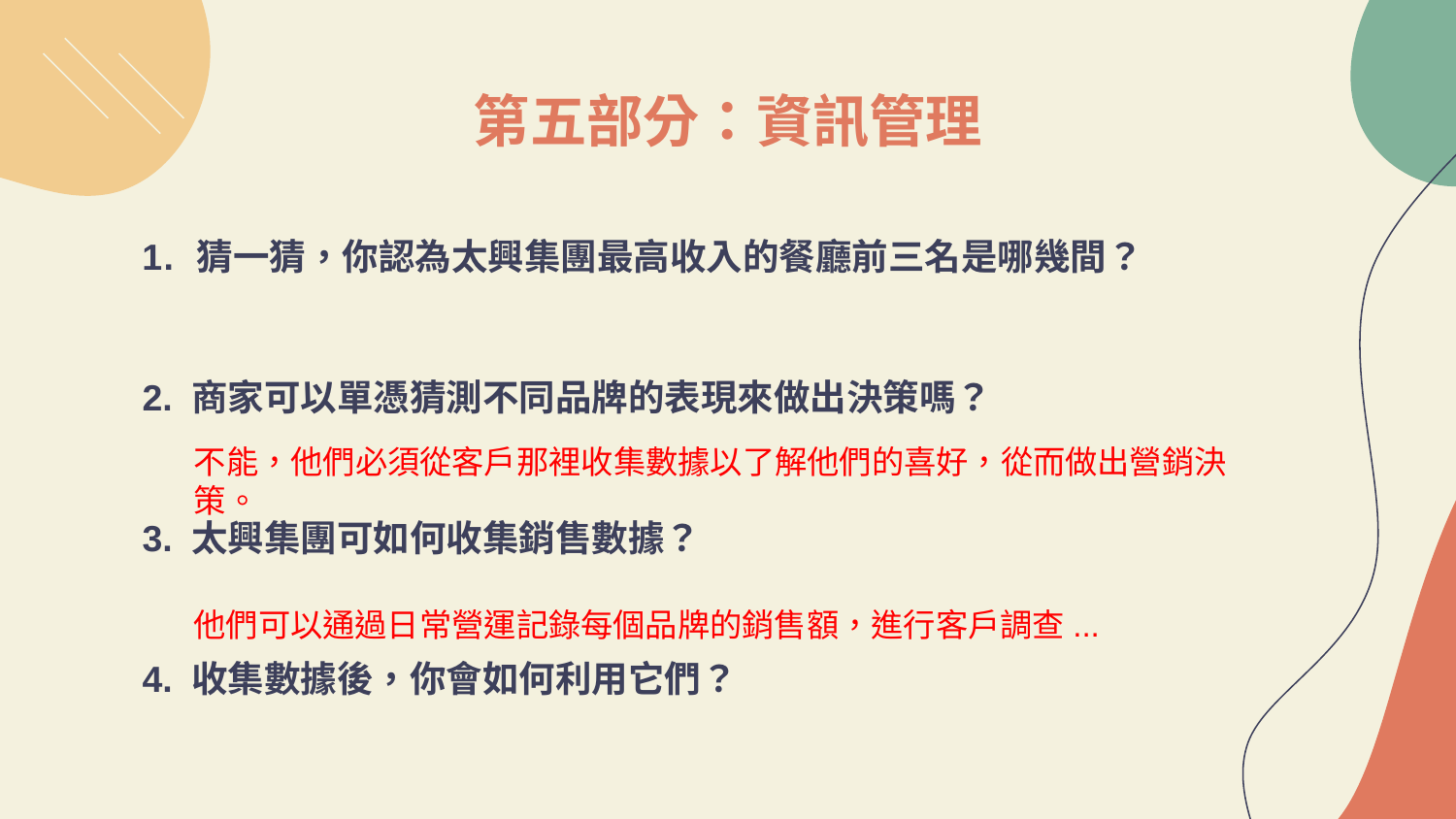

# 第五部分：資訊管理
猜一猜，你認為太興集團最高收入的餐廳前三名是哪幾間？

2. 商家可以單憑猜測不同品牌的表現來做出決策嗎？

3. 太興集團可如何收集銷售數據？

4. 收集數據後，你會如何利用它們？

不能，他們必須從客戶那裡收集數據以了解他們的喜好，從而做出營銷決策。
他們可以通過日常營運記錄每個品牌的銷售額，進行客戶調查...